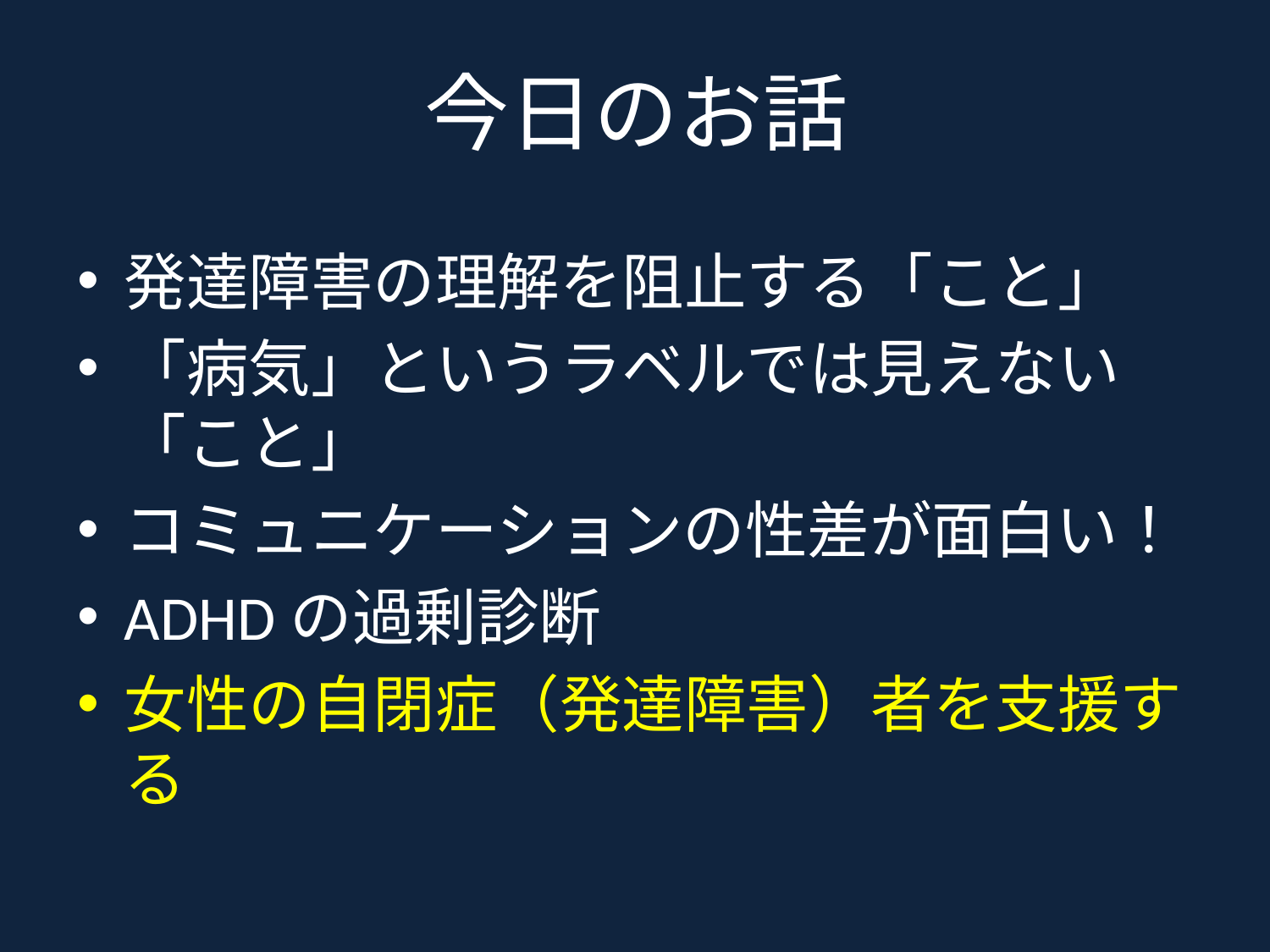

# 今日のお話
発達障害の理解を阻止する「こと」
「病気」というラベルでは見えない「こと」
コミュニケーションの性差が面白い！
ADHDの過剰診断
女性の自閉症（発達障害）者を支援する